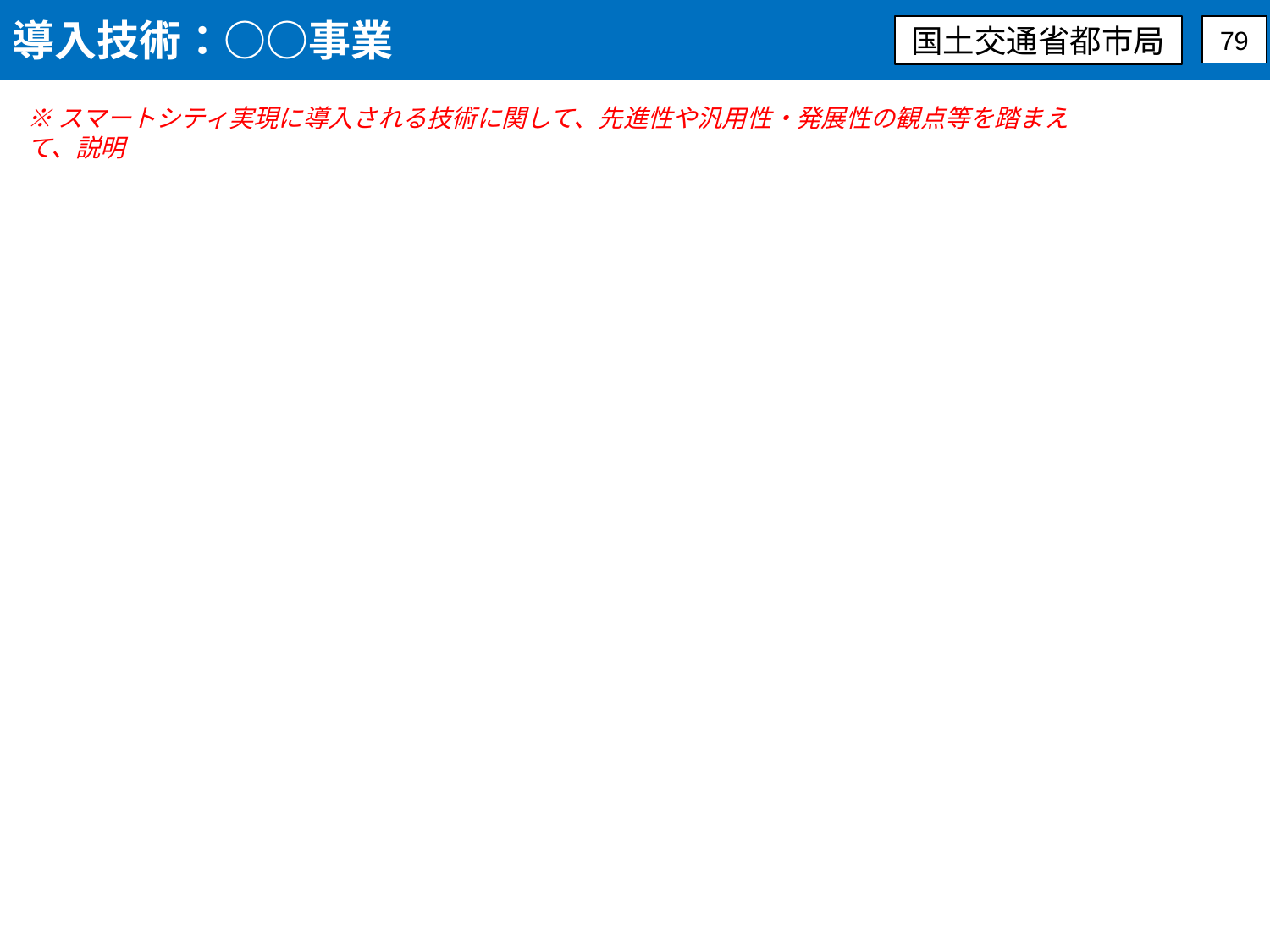

導入技術：○○事業
国土交通省都市局
79
※スマートシティ実現に導入される技術に関して、先進性や汎用性・発展性の観点等を踏まえて、説明